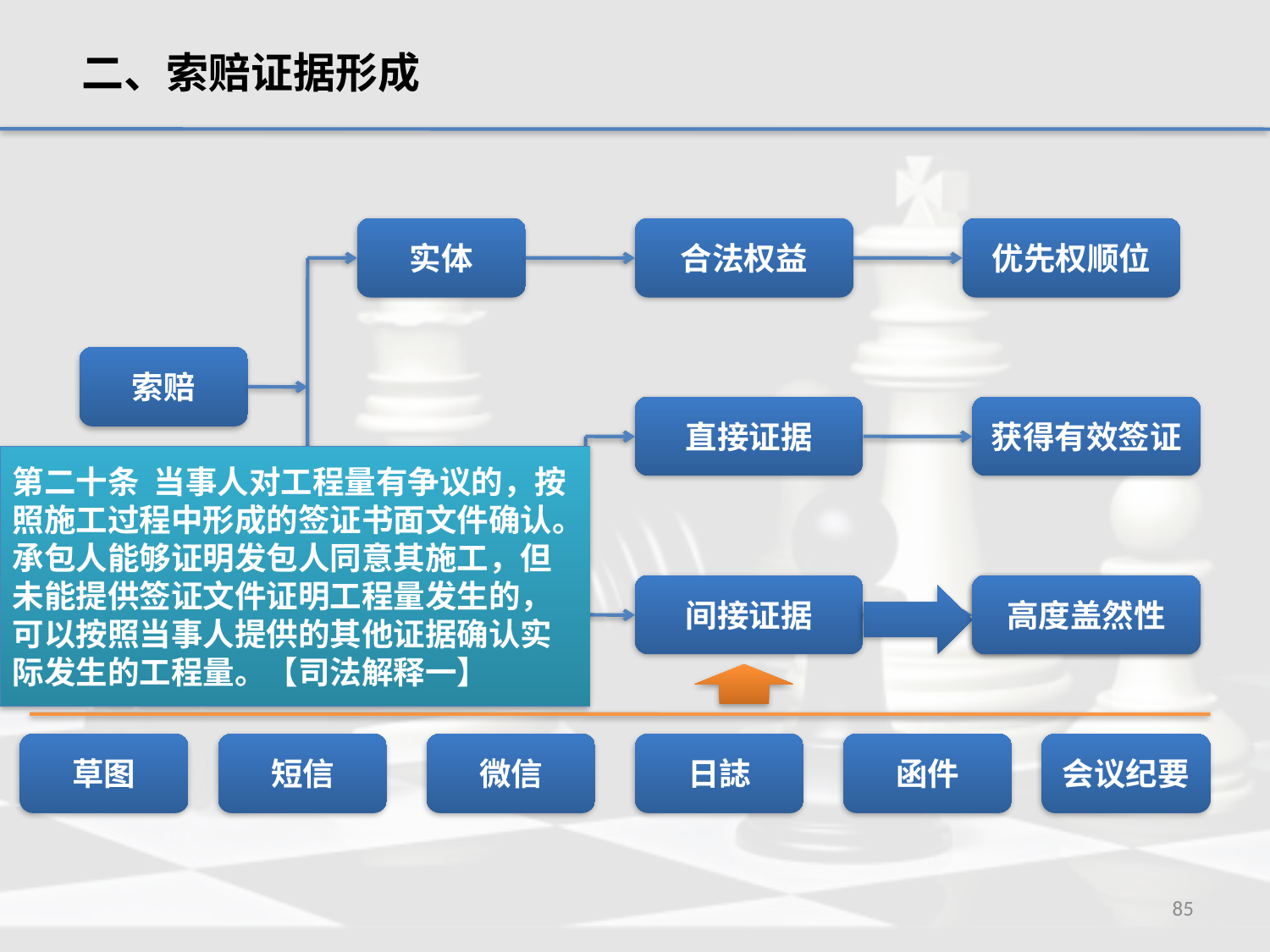

二、索赔证据形成
实体
合法权益
优先权顺位
索赔
直接证据
获得有效签证
第二十条  当事人对工程量有争议的，按照施工过程中形成的签证书面文件确认。承包人能够证明发包人同意其施工，但未能提供签证文件证明工程量发生的，可以按照当事人提供的其他证据确认实际发生的工程量。【司法解释一】
程序
间接证据
未获得签证
高度盖然性

草图
短信
微信
日誌
函件
会议纪要
85